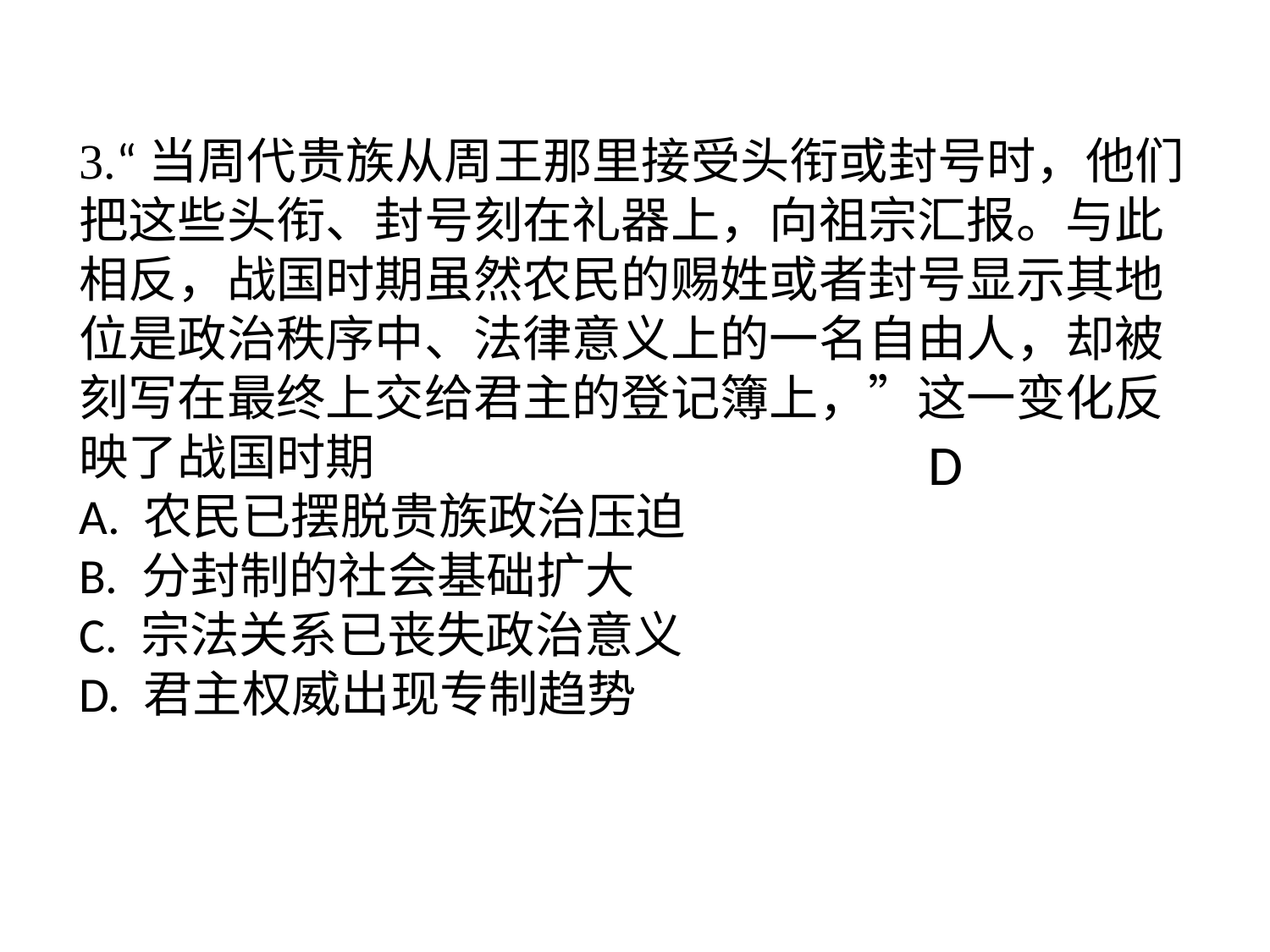

3.“当周代贵族从周王那里接受头衔或封号时，他们把这些头衔、封号刻在礼器上，向祖宗汇报。与此相反，战国时期虽然农民的赐姓或者封号显示其地位是政治秩序中、法律意义上的一名自由人，却被刻写在最终上交给君主的登记簿上，”这一变化反映了战国时期A. 农民已摆脱贵族政治压迫B. 分封制的社会基础扩大C. 宗法关系已丧失政治意义D. 君主权威出现专制趋势
D